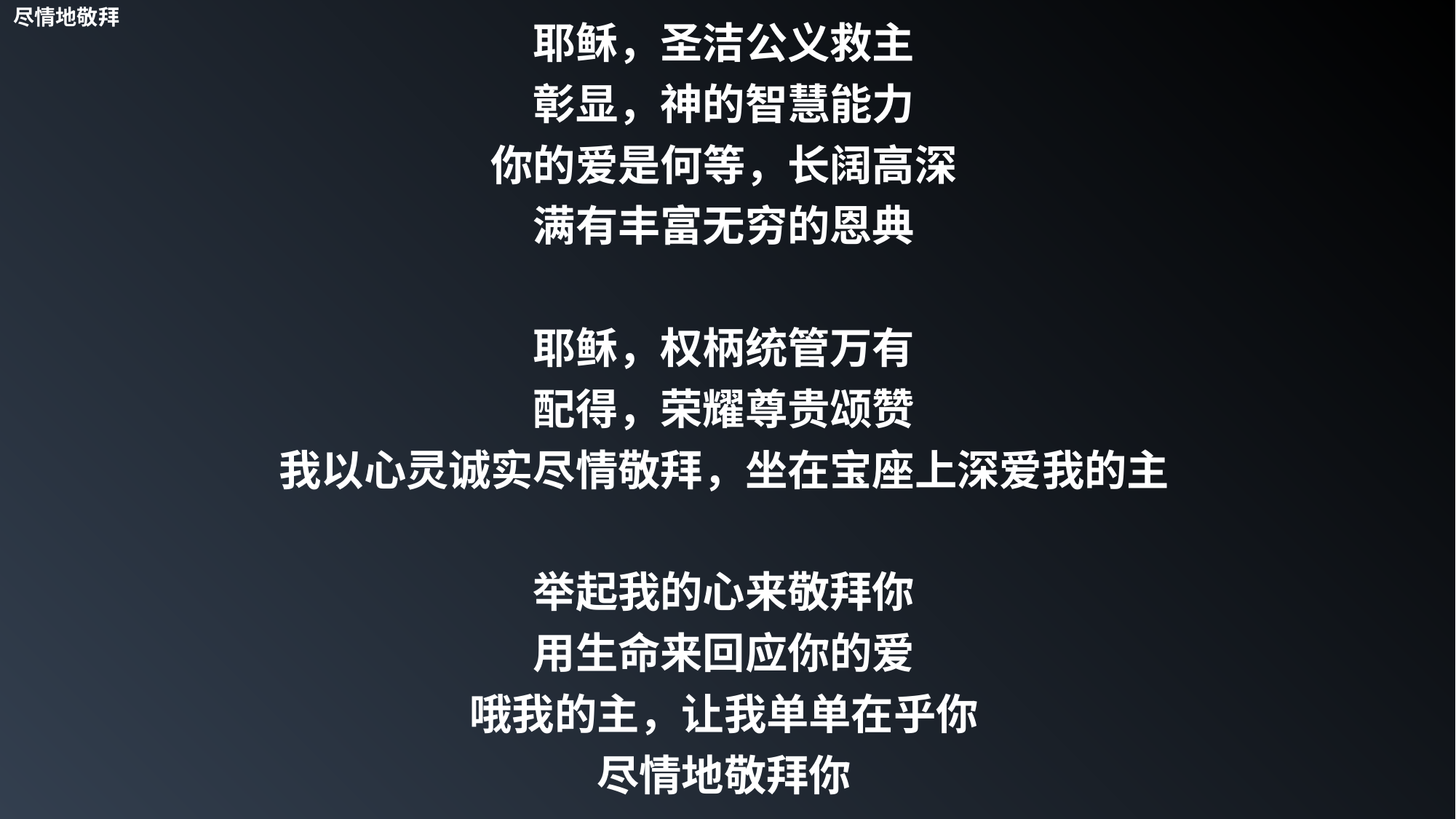

尽情地敬拜
耶稣，圣洁公义救主
彰显，神的智慧能力
你的爱是何等，长阔高深
满有丰富无穷的恩典

耶稣，权柄统管万有
配得，荣耀尊贵颂赞
我以心灵诚实尽情敬拜，坐在宝座上深爱我的主

举起我的心来敬拜你
用生命来回应你的爱
哦我的主，让我单单在乎你
尽情地敬拜你